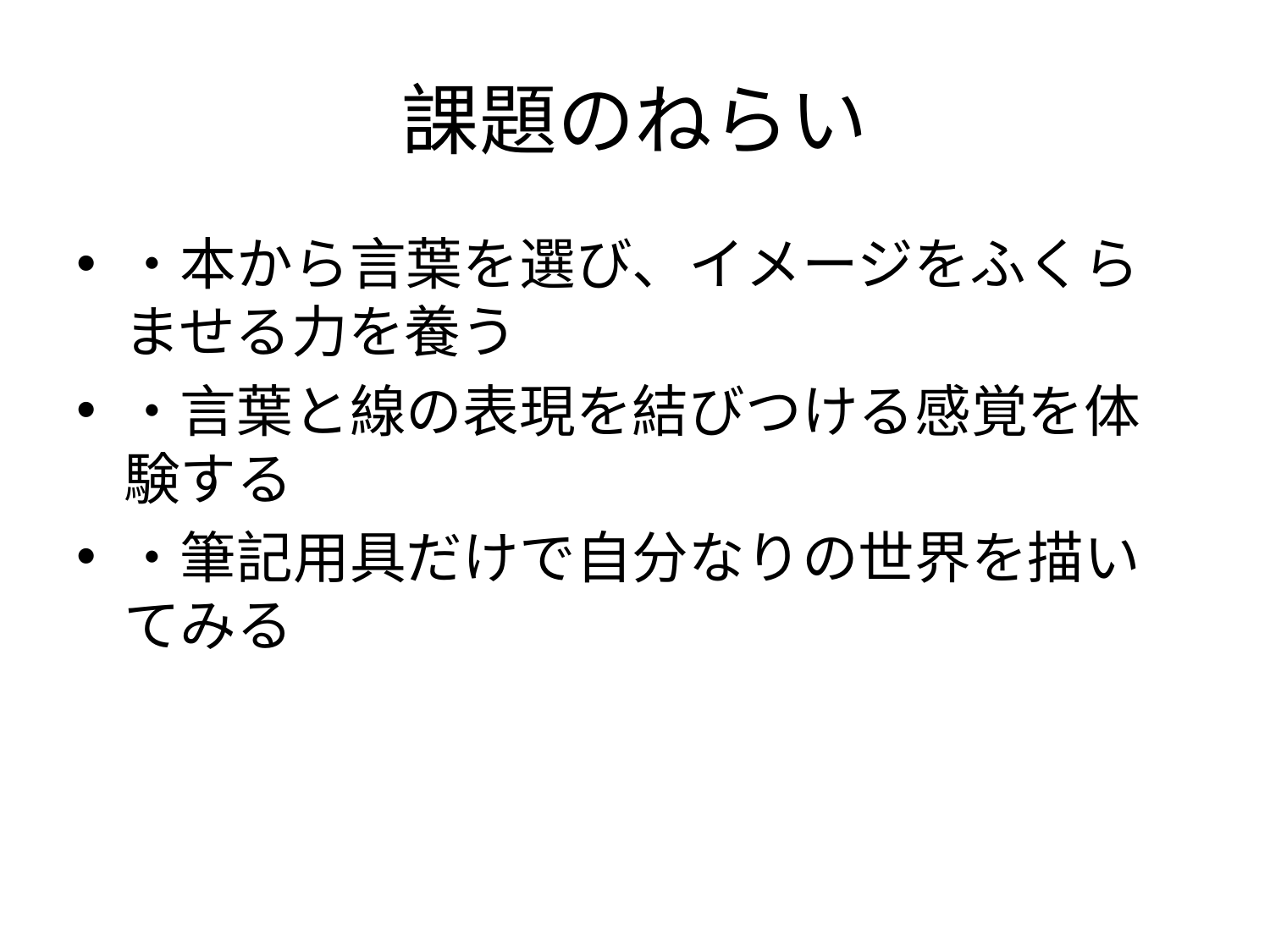

# 課題のねらい
・本から言葉を選び、イメージをふくらませる力を養う
・言葉と線の表現を結びつける感覚を体験する
・筆記用具だけで自分なりの世界を描いてみる